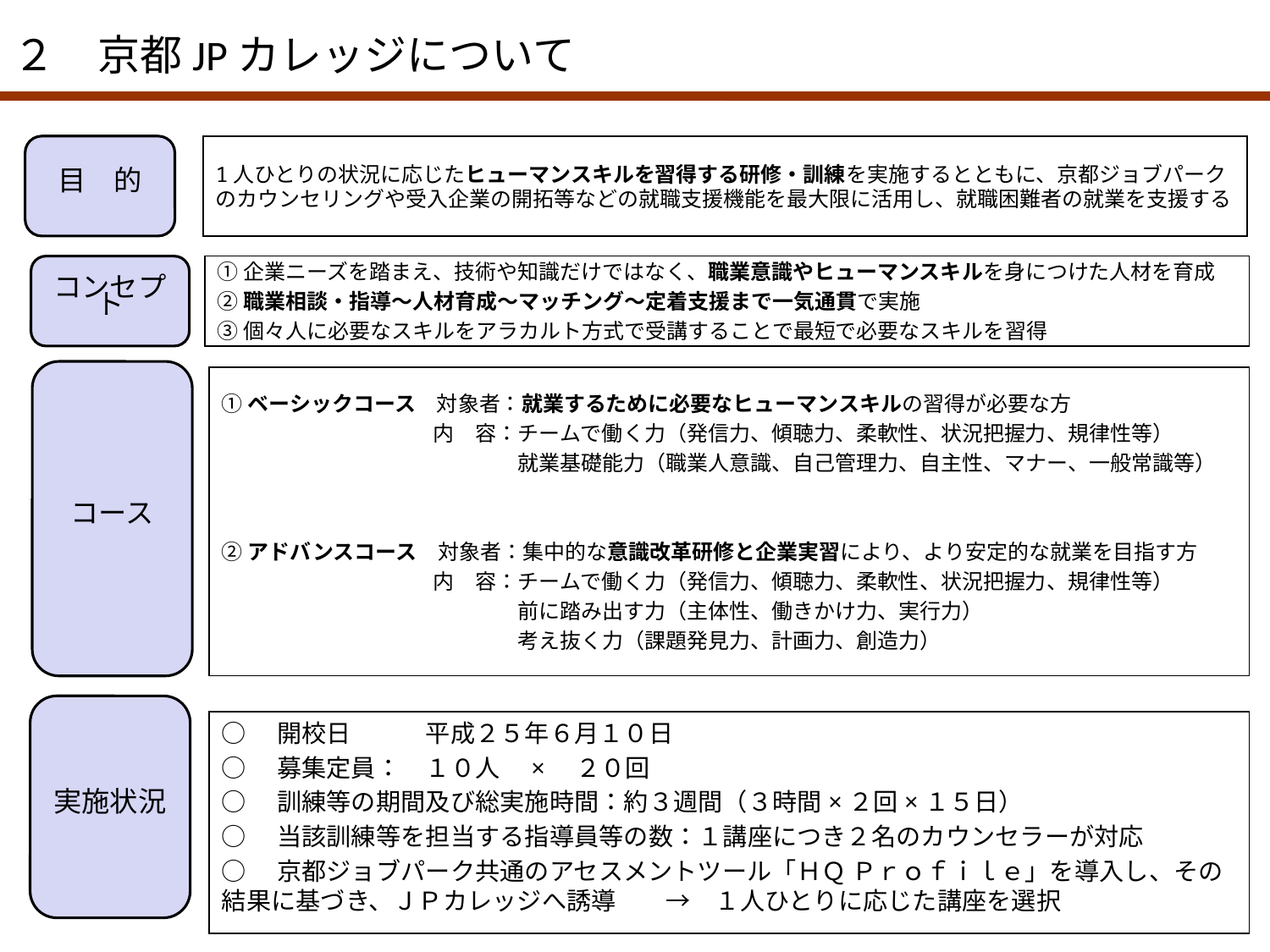

２　京都JPカレッジについて

目　的
1人ひとりの状況に応じたヒューマンスキルを習得する研修・訓練を実施するとともに、京都ジョブパークのカウンセリングや受入企業の開拓等などの就職支援機能を最大限に活用し、就職困難者の就業を支援する
コンセプト
①企業ニーズを踏まえ、技術や知識だけではなく、職業意識やヒューマンスキルを身につけた人材を育成
②職業相談・指導～人材育成～マッチング～定着支援まで一気通貫で実施
③個々人に必要なスキルをアラカルト方式で受講することで最短で必要なスキルを習得
コース
①ベーシックコース　対象者：就業するために必要なヒューマンスキルの習得が必要な方
　　　　　　　　　　内　容：チームで働く力（発信力、傾聴力、柔軟性、状況把握力、規律性等）
　　　　　　　　　　　　　　就業基礎能力（職業人意識、自己管理力、自主性、マナー、一般常識等）

②アドバンスコース　対象者：集中的な意識改革研修と企業実習により、より安定的な就業を目指す方
　　　　　　　　　　内　容：チームで働く力（発信力、傾聴力、柔軟性、状況把握力、規律性等）
　　　　　　　　　　　　　　前に踏み出す力（主体性、働きかけ力、実行力）
　　　　　　　　　　　　　　考え抜く力（課題発見力、計画力、創造力）
実施状況
○　開校日　　　平成２５年６月１０日
○　募集定員：　１０人　×　２０回
○　訓練等の期間及び総実施時間：約３週間（３時間×２回×１５日）
○　当該訓練等を担当する指導員等の数：１講座につき２名のカウンセラーが対応
○　京都ジョブパーク共通のアセスメントツール「ＨＱ Ｐｒｏｆｉｌｅ」を導入し、その結果に基づき、ＪＰカレッジへ誘導　　→　１人ひとりに応じた講座を選択